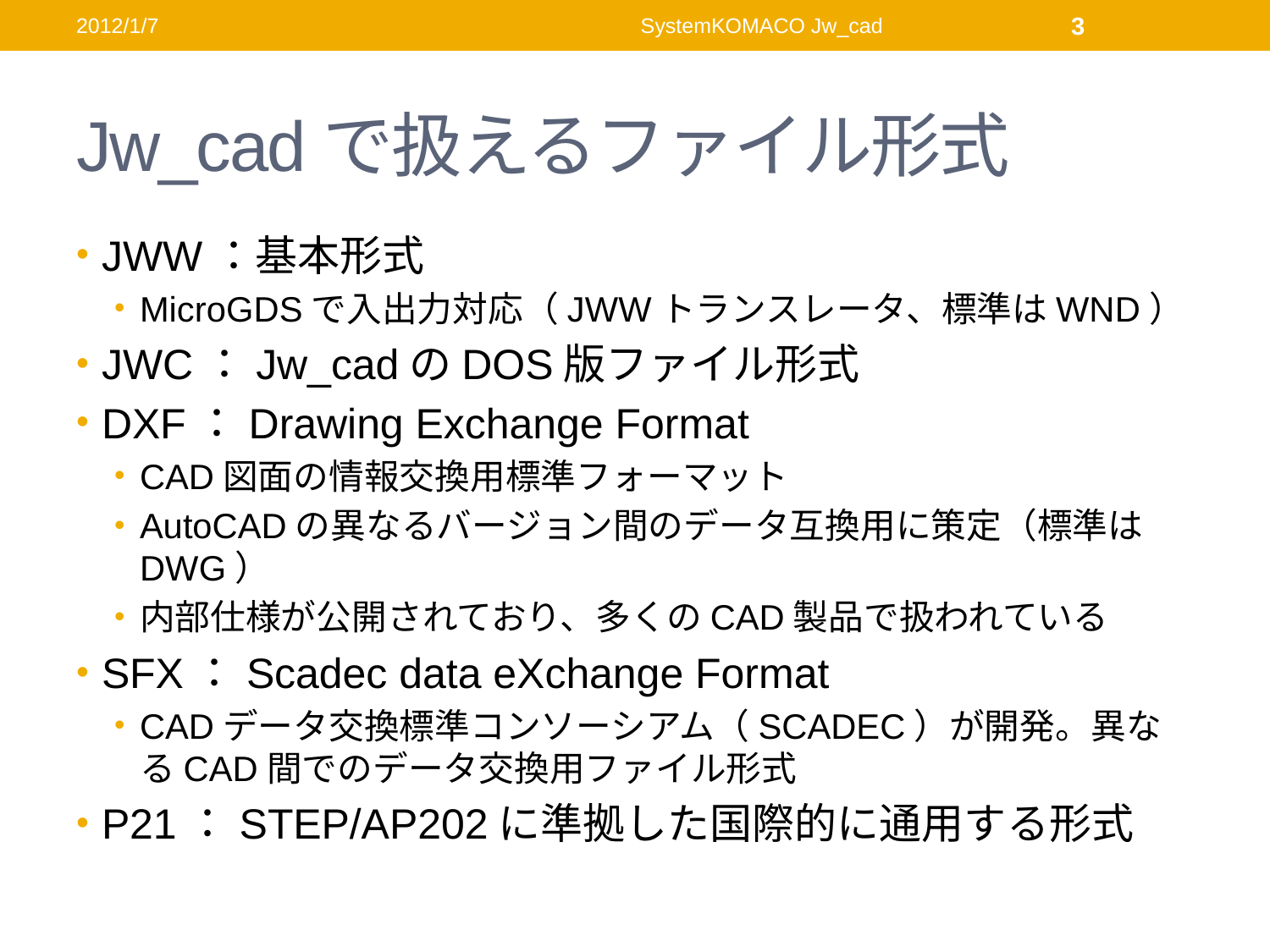

2012/1/7
SystemKOMACO Jw_cad
3
# Jw_cadで扱えるファイル形式
JWW：基本形式
MicroGDSで入出力対応（JWWトランスレータ、標準はWND）
JWC：Jw_cadのDOS版ファイル形式
DXF：Drawing Exchange Format
CAD図面の情報交換用標準フォーマット
AutoCADの異なるバージョン間のデータ互換用に策定（標準はDWG）
内部仕様が公開されており、多くのCAD製品で扱われている
SFX：Scadec data eXchange Format
CADデータ交換標準コンソーシアム（SCADEC）が開発。異なるCAD間でのデータ交換用ファイル形式
P21：STEP/AP202に準拠した国際的に通用する形式